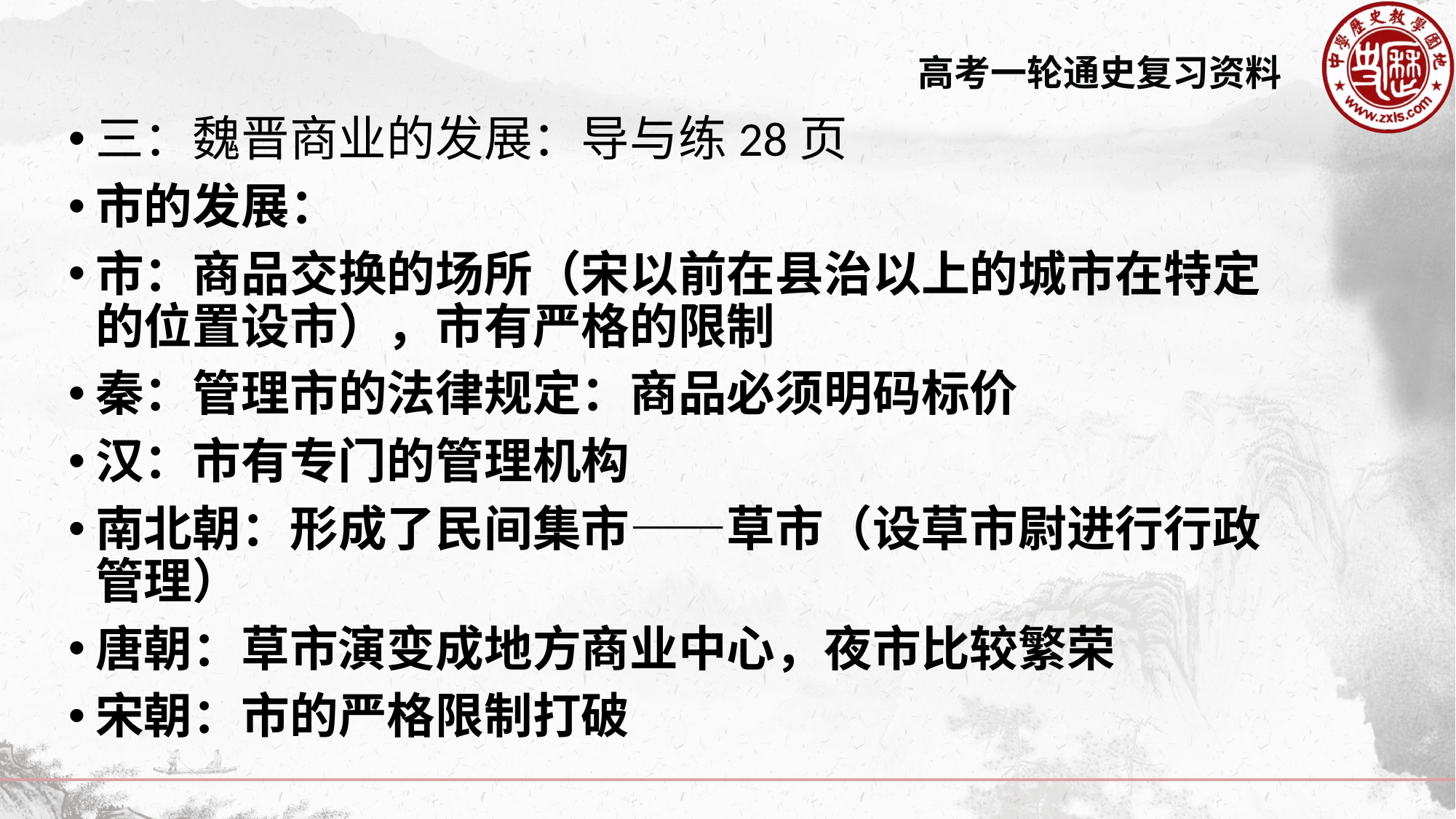

三：魏晋商业的发展：导与练28页
市的发展：
市：商品交换的场所（宋以前在县治以上的城市在特定的位置设市），市有严格的限制
秦：管理市的法律规定：商品必须明码标价
汉：市有专门的管理机构
南北朝：形成了民间集市——草市（设草市尉进行行政管理）
唐朝：草市演变成地方商业中心，夜市比较繁荣
宋朝：市的严格限制打破